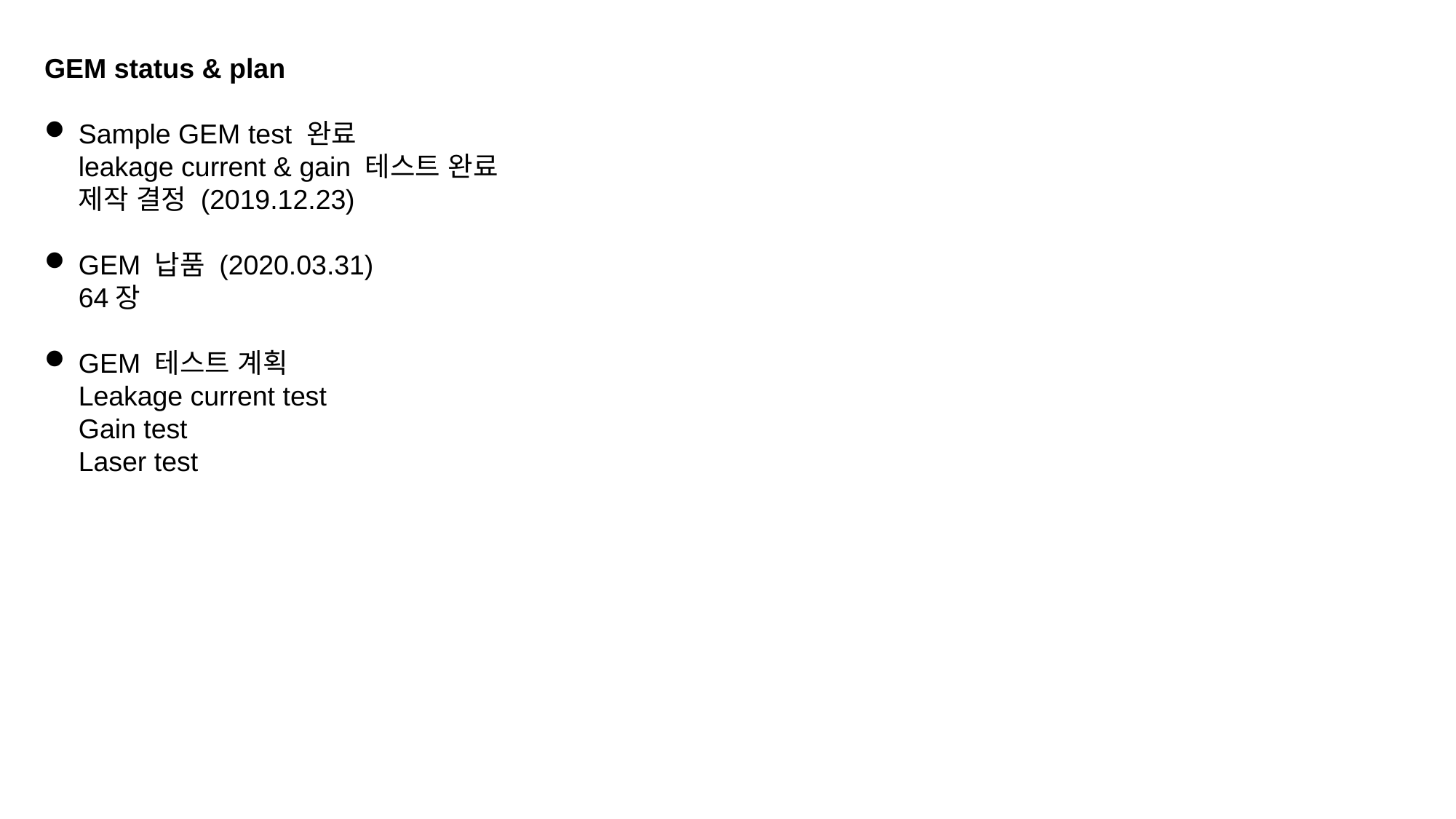

GEM status & plan

Sample GEM test 완료
leakage current & gain 테스트 완료
제작 결정 (2019.12.23)

GEM 납품 (2020.03.31)
64장
GEM 테스트 계획
Leakage current test
Gain test
Laser test